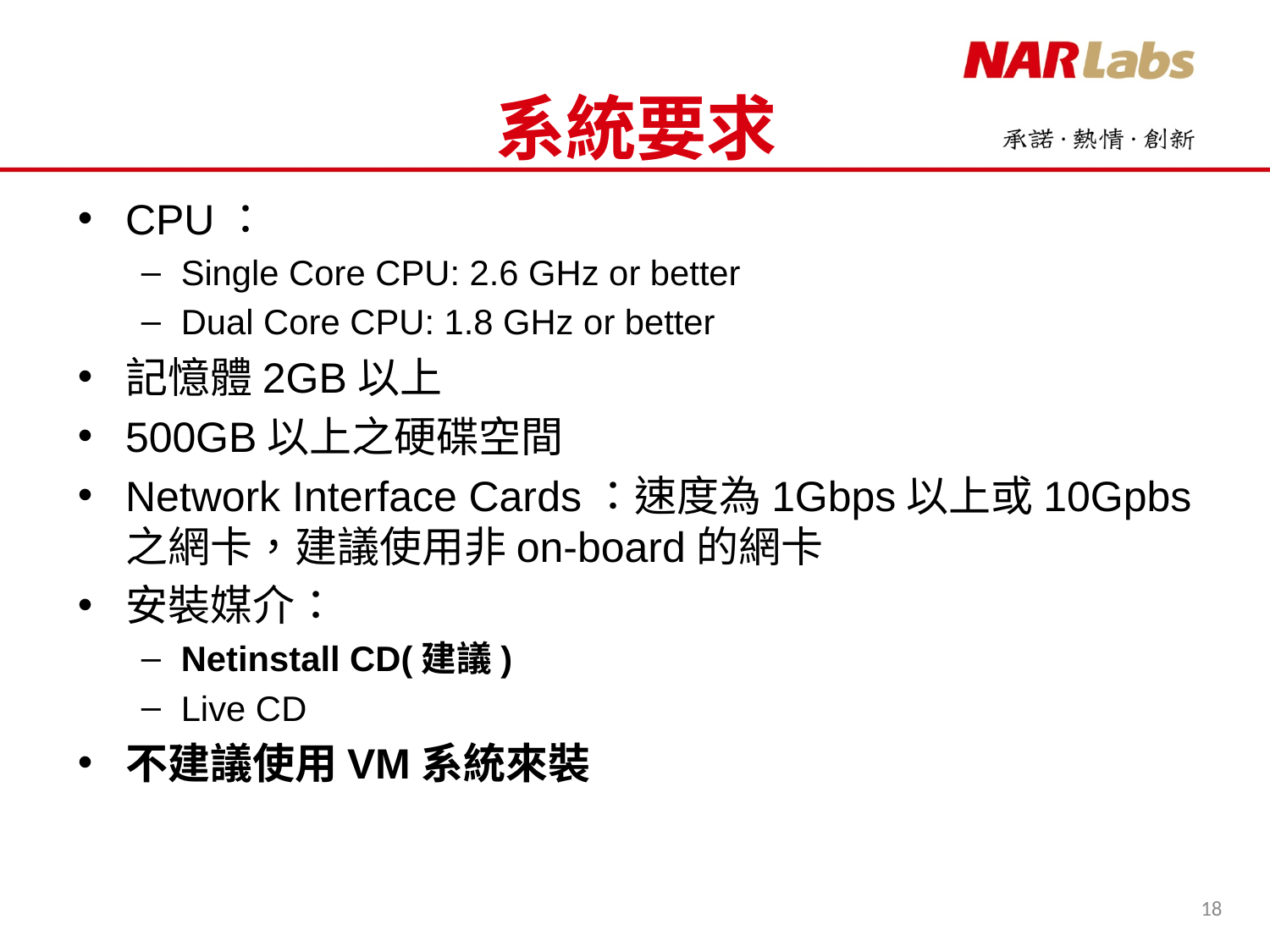

# 系統要求
CPU：
Single Core CPU: 2.6 GHz or better
Dual Core CPU: 1.8 GHz or better
記憶體2GB以上
500GB以上之硬碟空間
Network Interface Cards：速度為1Gbps以上或10Gpbs之網卡，建議使用非on-board的網卡
安裝媒介：
Netinstall CD(建議)
Live CD
不建議使用VM系統來裝
18